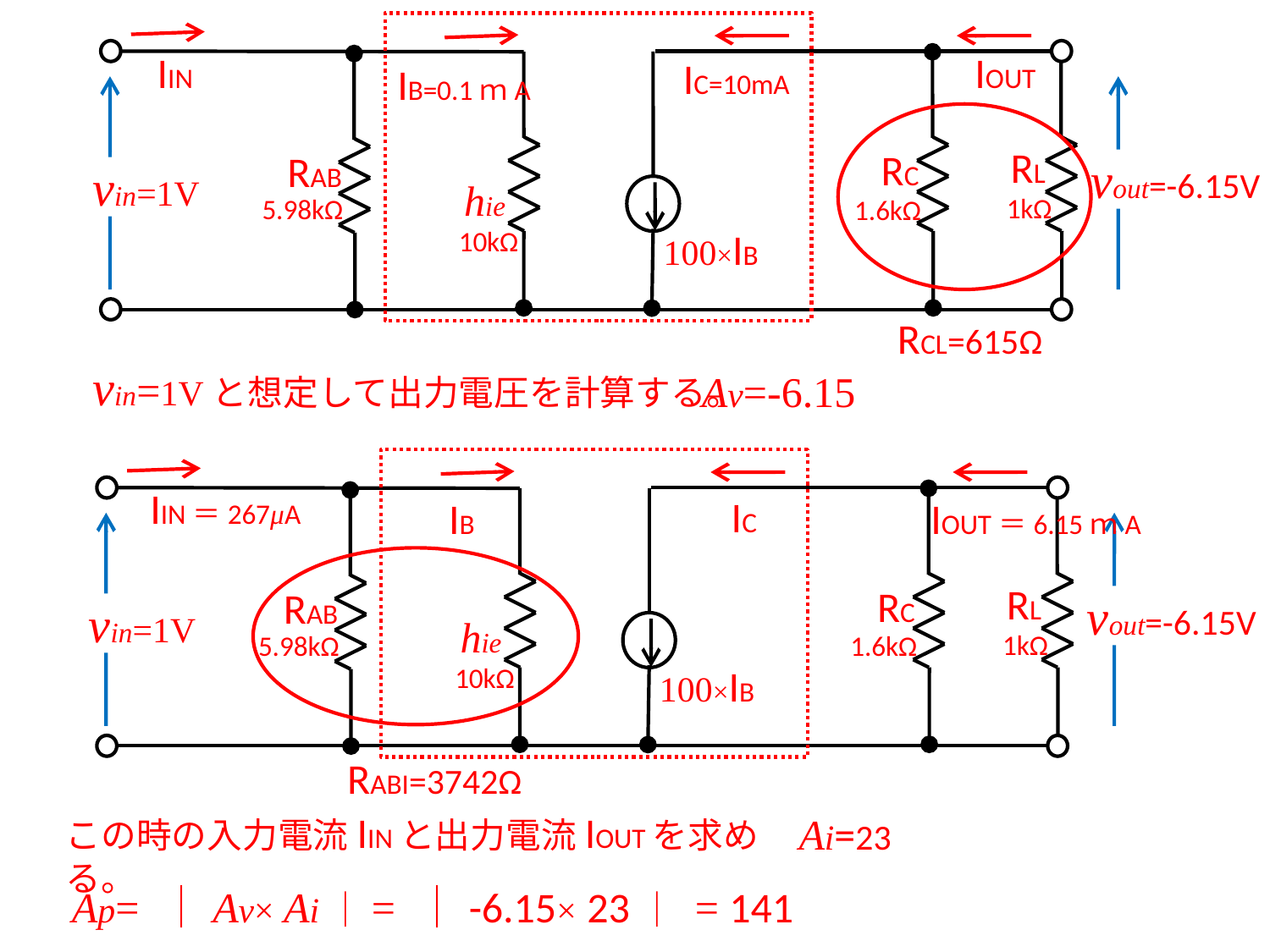

IIN
IOUT

IC=10mA

IB=0.1ｍA

RL

RC

RAB
vout=-6.15V
vin=1V
hie

1kΩ
5.98kΩ
1.6kΩ
100×IB
10kΩ

RCL=615Ω
vin=1Vと想定して出力電圧を計算する。
Av=-6.15

IIN＝267μA

IC
IOUT＝6.15ｍA
IB

RL

RC

RAB
vout=-6.15V
vin=1V
hie

1kΩ
5.98kΩ
1.6kΩ
100×IB
10kΩ

RABI=3742Ω
この時の入力電流IINと出力電流IOUTを求める。
Ai=23
Ap= ｜Av× Ai｜= ｜-6.15× 23｜ = 141